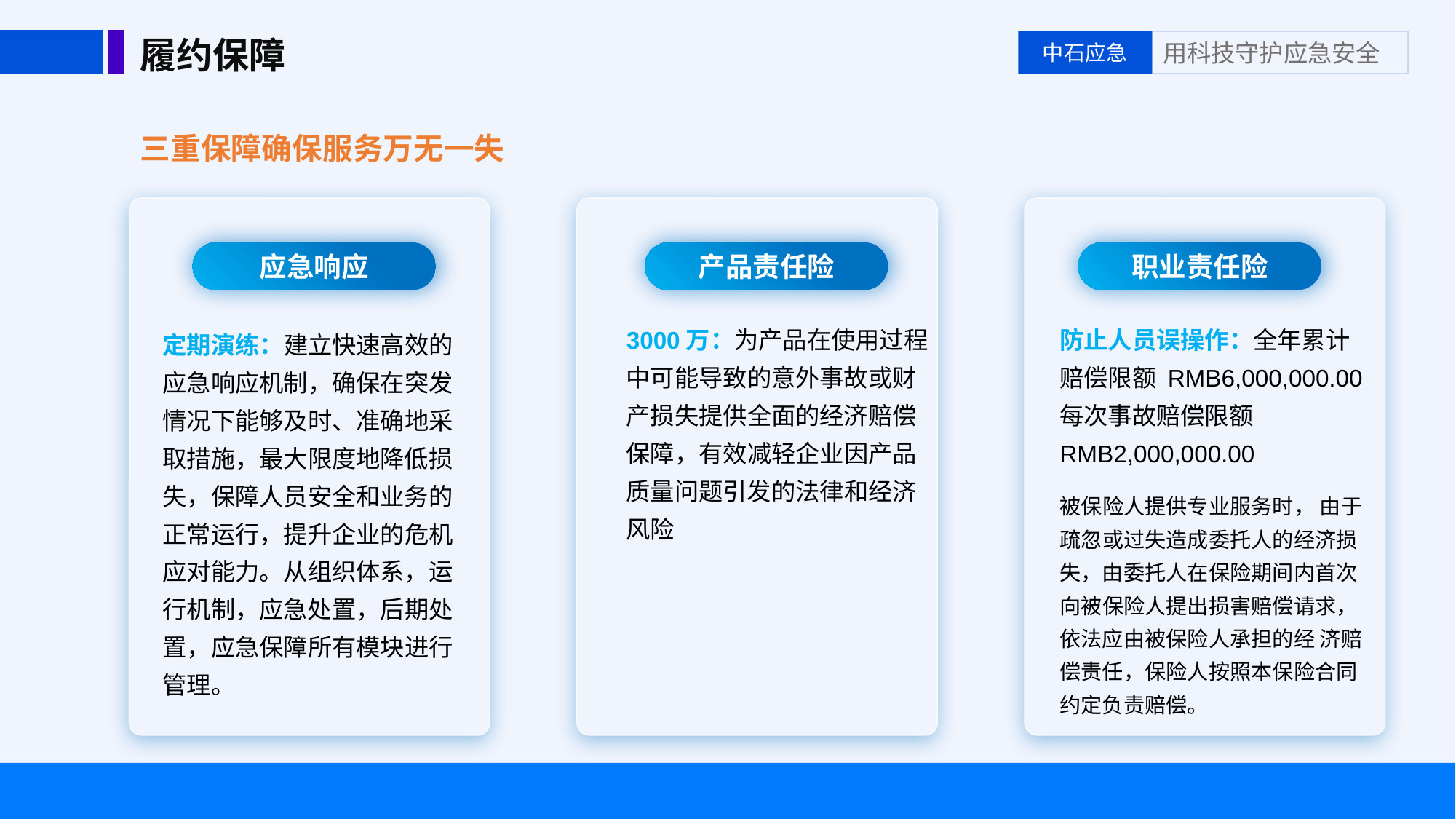

履约保障
三重保障确保服务万无一失

应急响应
产品责任险
职业责任险
3000万：为产品在使用过程中可能导致的意外事故或财产损失提供全面的经济赔偿保障，有效减轻企业因产品质量问题引发的法律和经济风险

防止人员误操作：全年累计赔偿限额 RMB6,000,000.00每次事故赔偿限额RMB2,000,000.00
被保险人提供专业服务时， 由于疏忽或过失造成委托人的经济损失，由委托人在保险期间内首次向被保险人提出损害赔偿请求，依法应由被保险人承担的经 济赔偿责任，保险人按照本保险合同约定负责赔偿。
定期演练：建立快速高效的应急响应机制，确保在突发情况下能够及时、准确地采取措施，最大限度地降低损失，保障人员安全和业务的正常运行，提升企业的危机应对能力。从组织体系，运行机制，应急处置，后期处置，应急保障所有模块进行管理。